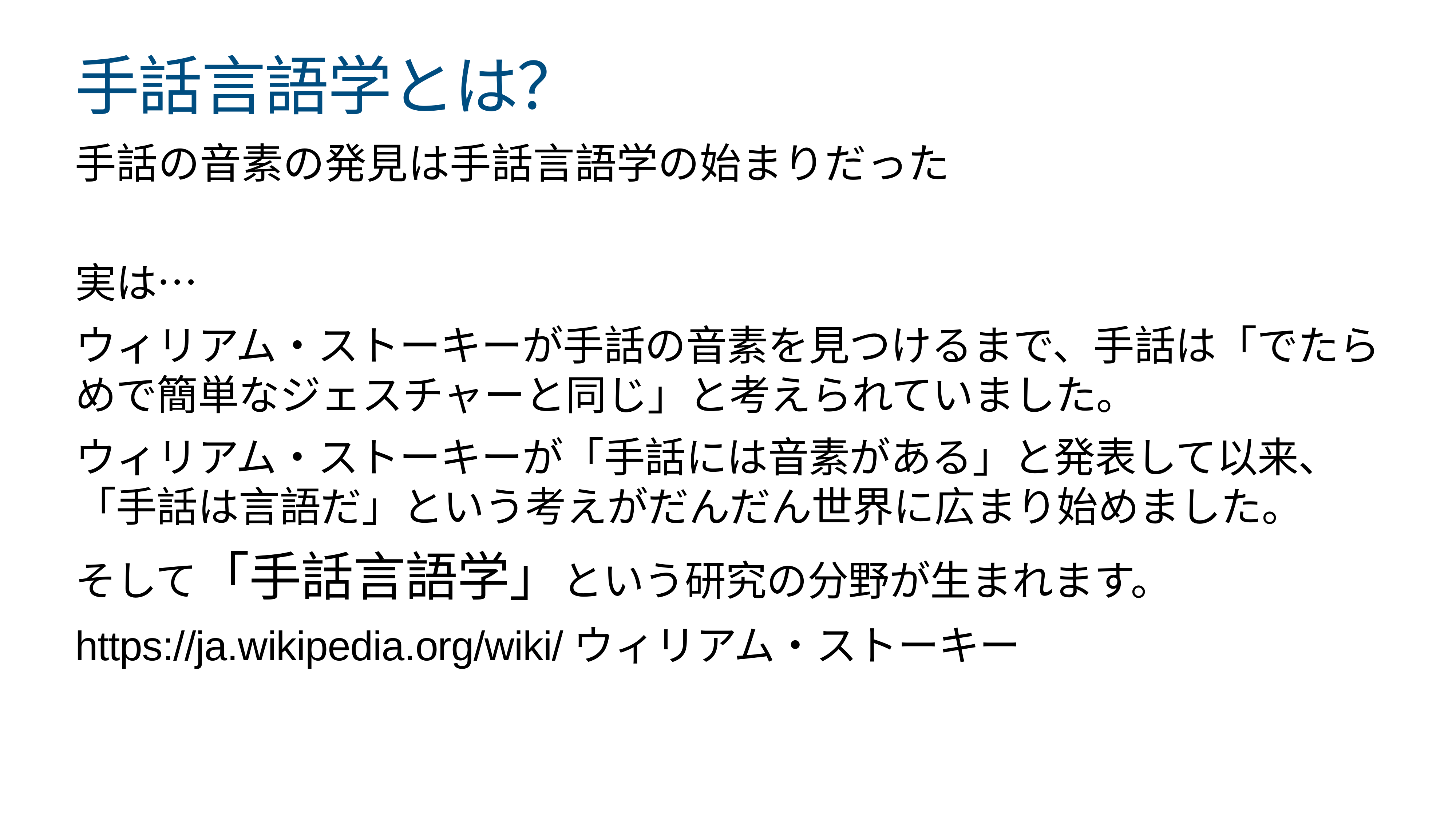

# 手話言語学とは？
手話の音素の発見は手話言語学の始まりだった
実は…
ウィリアム・ストーキーが手話の音素を見つけるまで、手話は「でたらめで簡単なジェスチャーと同じ」と考えられていました。
ウィリアム・ストーキーが「手話には音素がある」と発表して以来、「手話は言語だ」という考えがだんだん世界に広まり始めました。
そして「手話言語学」という研究の分野が生まれます。
https://ja.wikipedia.org/wiki/ウィリアム・ストーキー